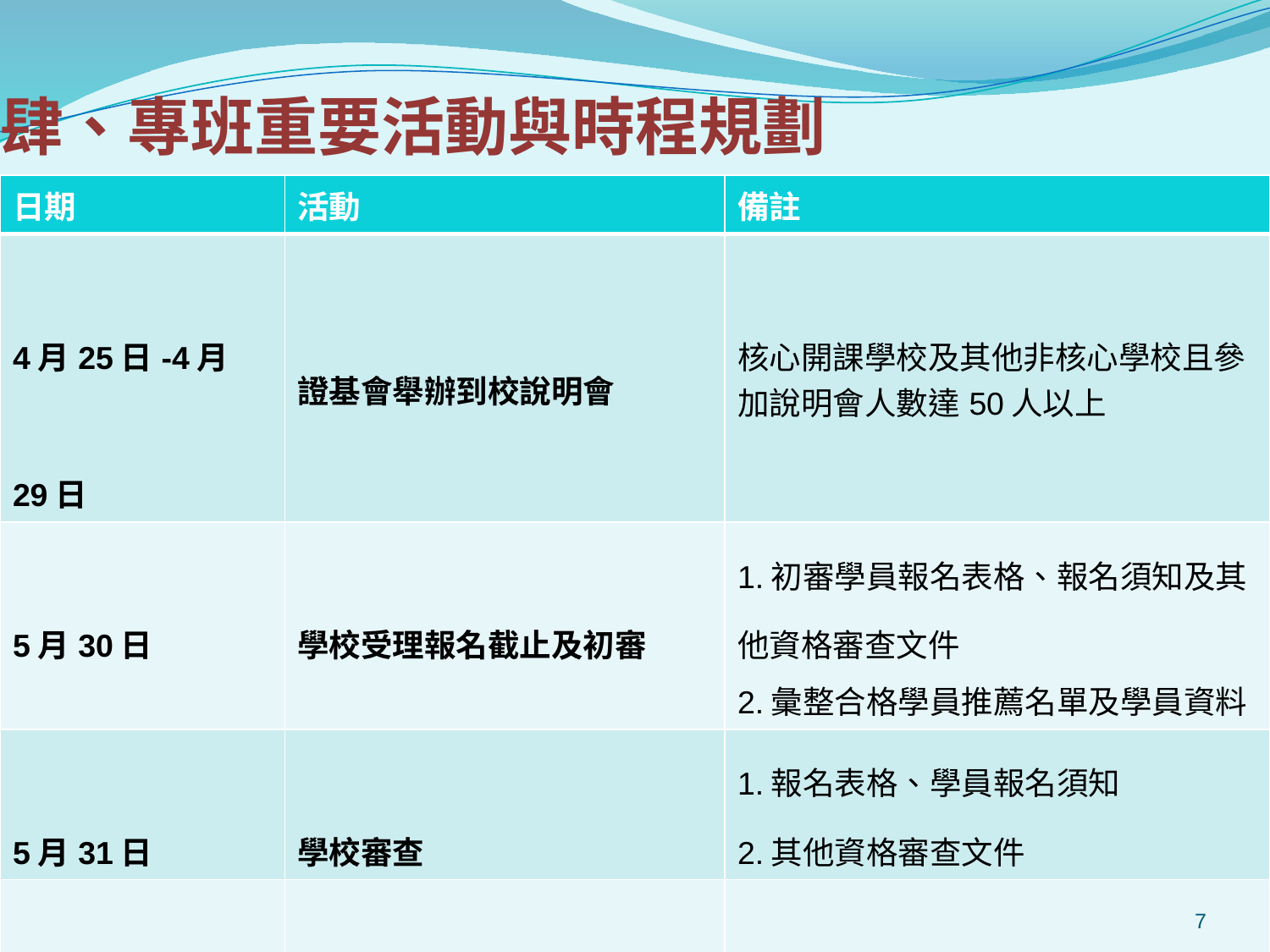

# 肆、專班重要活動與時程規劃
| 日期 | 活動 | 備註 |
| --- | --- | --- |
| 4月25日-4月29日 | 證基會舉辦到校說明會 | 核心開課學校及其他非核心學校且參加說明會人數達50人以上 |
| 5月30日 | 學校受理報名截止及初審 | 1.初審學員報名表格、報名須知及其他資格審查文件 2.彙整合格學員推薦名單及學員資料 |
| 5月31日 | 學校審查 | 1.報名表格、學員報名須知 2.其他資格審查文件 |
| 6月1日 | 初審合格資料送交證基會彙整 |  |
| 7月上旬 | 於專班網頁公告錄取名單 |  |
7